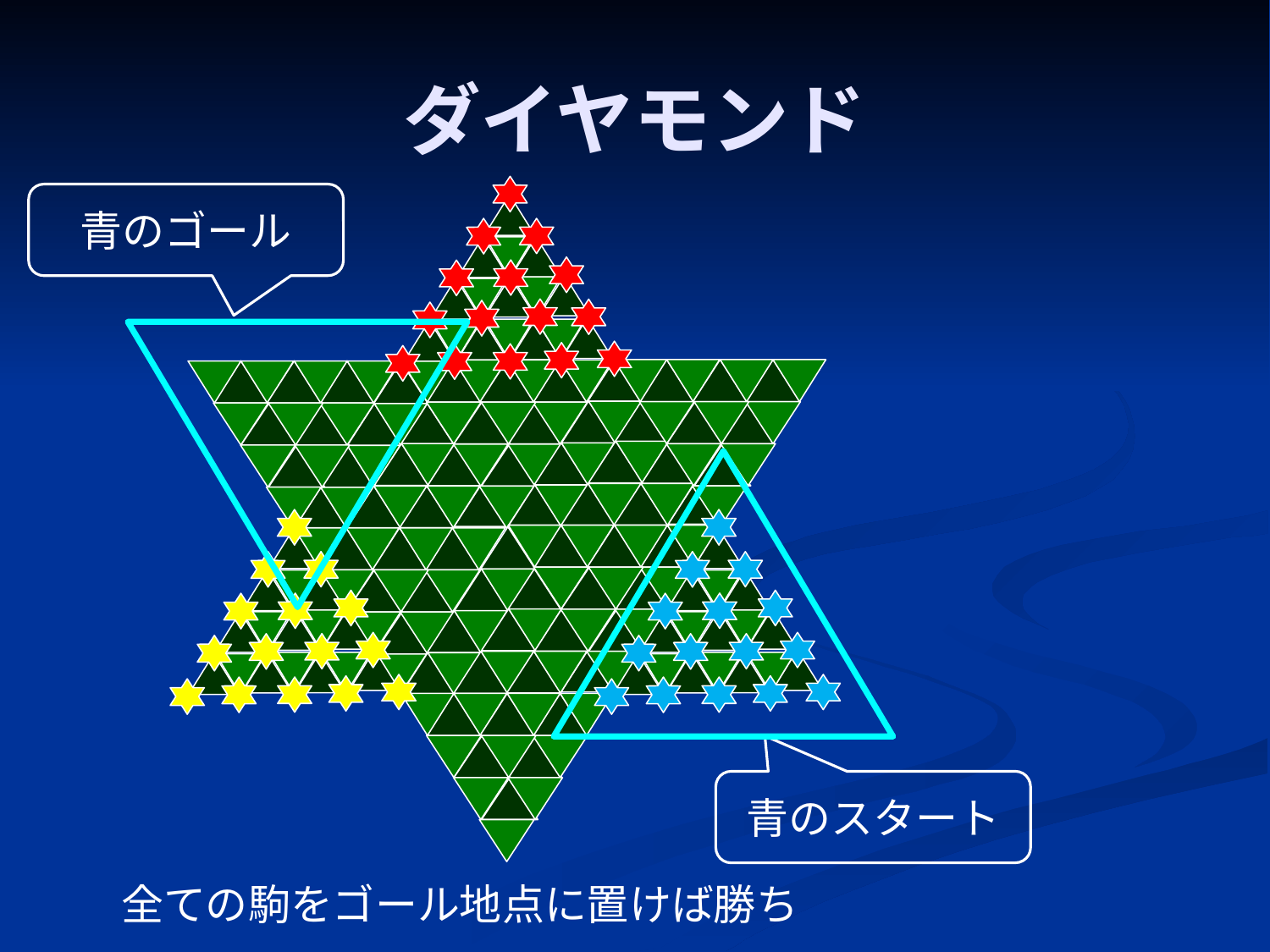

# ダイヤモンド

青のゴール

青のスタート
全ての駒をゴール地点に置けば勝ち